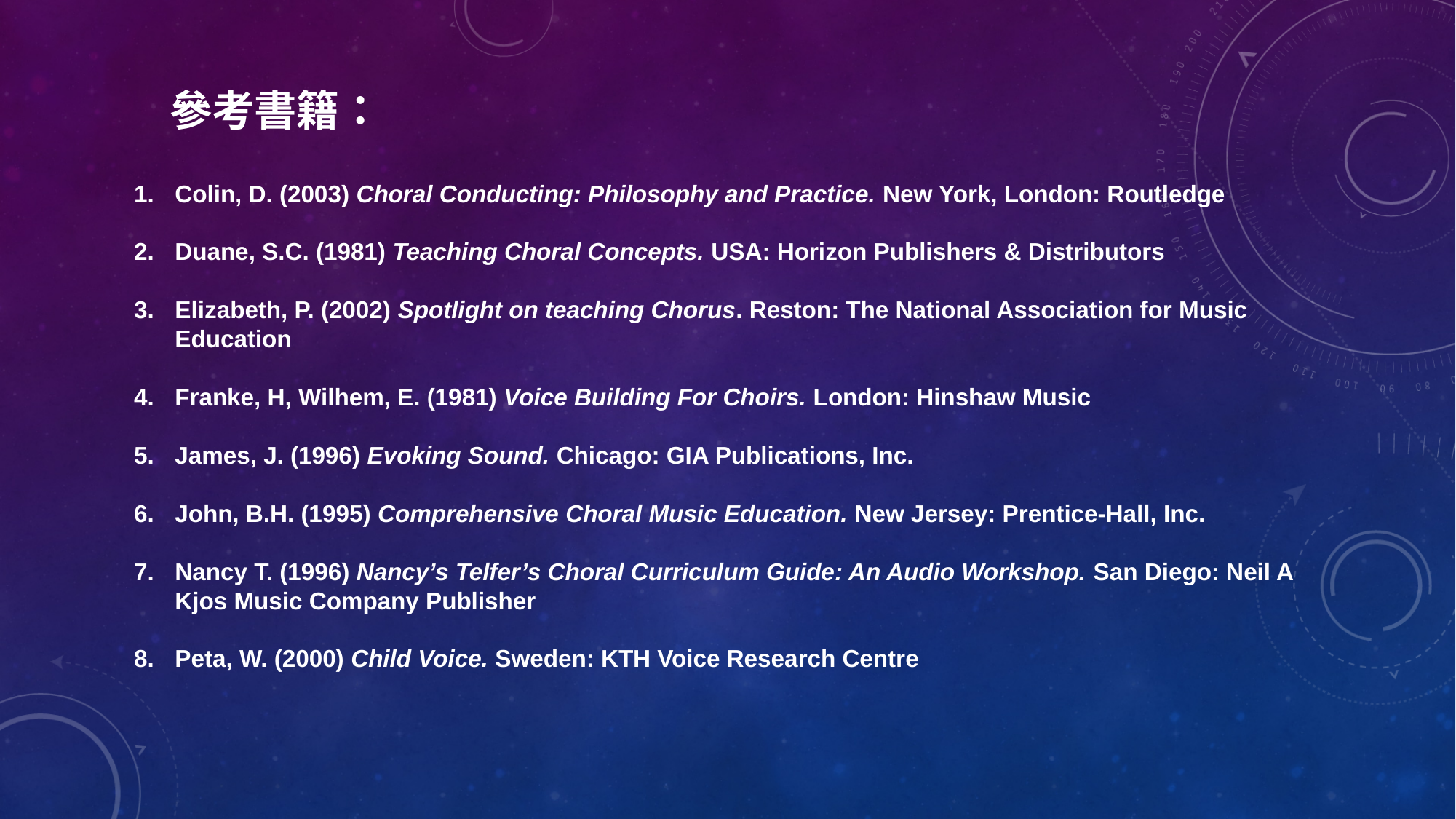

參考書籍：
Colin, D. (2003) Choral Conducting: Philosophy and Practice. New York, London: Routledge

Duane, S.C. (1981) Teaching Choral Concepts. USA: Horizon Publishers & Distributors

Elizabeth, P. (2002) Spotlight on teaching Chorus. Reston: The National Association for Music Education

Franke, H, Wilhem, E. (1981) Voice Building For Choirs. London: Hinshaw Music

James, J. (1996) Evoking Sound. Chicago: GIA Publications, Inc.

John, B.H. (1995) Comprehensive Choral Music Education. New Jersey: Prentice-Hall, Inc.

Nancy T. (1996) Nancy’s Telfer’s Choral Curriculum Guide: An Audio Workshop. San Diego: Neil A Kjos Music Company Publisher

Peta, W. (2000) Child Voice. Sweden: KTH Voice Research Centre